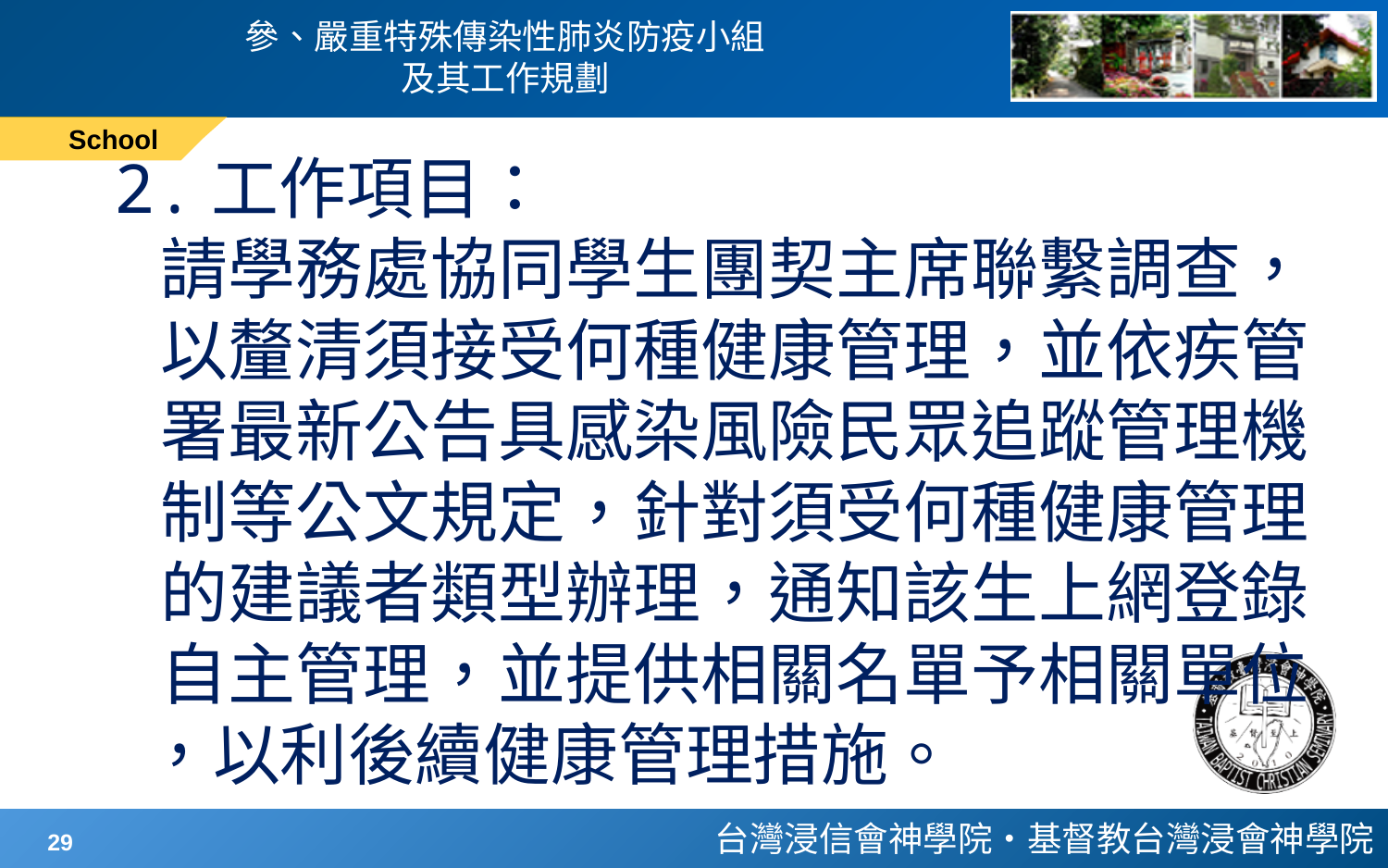

# 參、嚴重特殊傳染性肺炎防疫小組 及其工作規劃
School
2.工作項目：
  請學務處協同學生團契主席聯繫調查，
  以釐清須接受何種健康管理，並依疾管
  署最新公告具感染風險民眾追蹤管理機
  制等公文規定，針對須受何種健康管理
  的建議者類型辦理，通知該生上網登錄
  自主管理，並提供相關名單予相關單位
 ，以利後續健康管理措施。